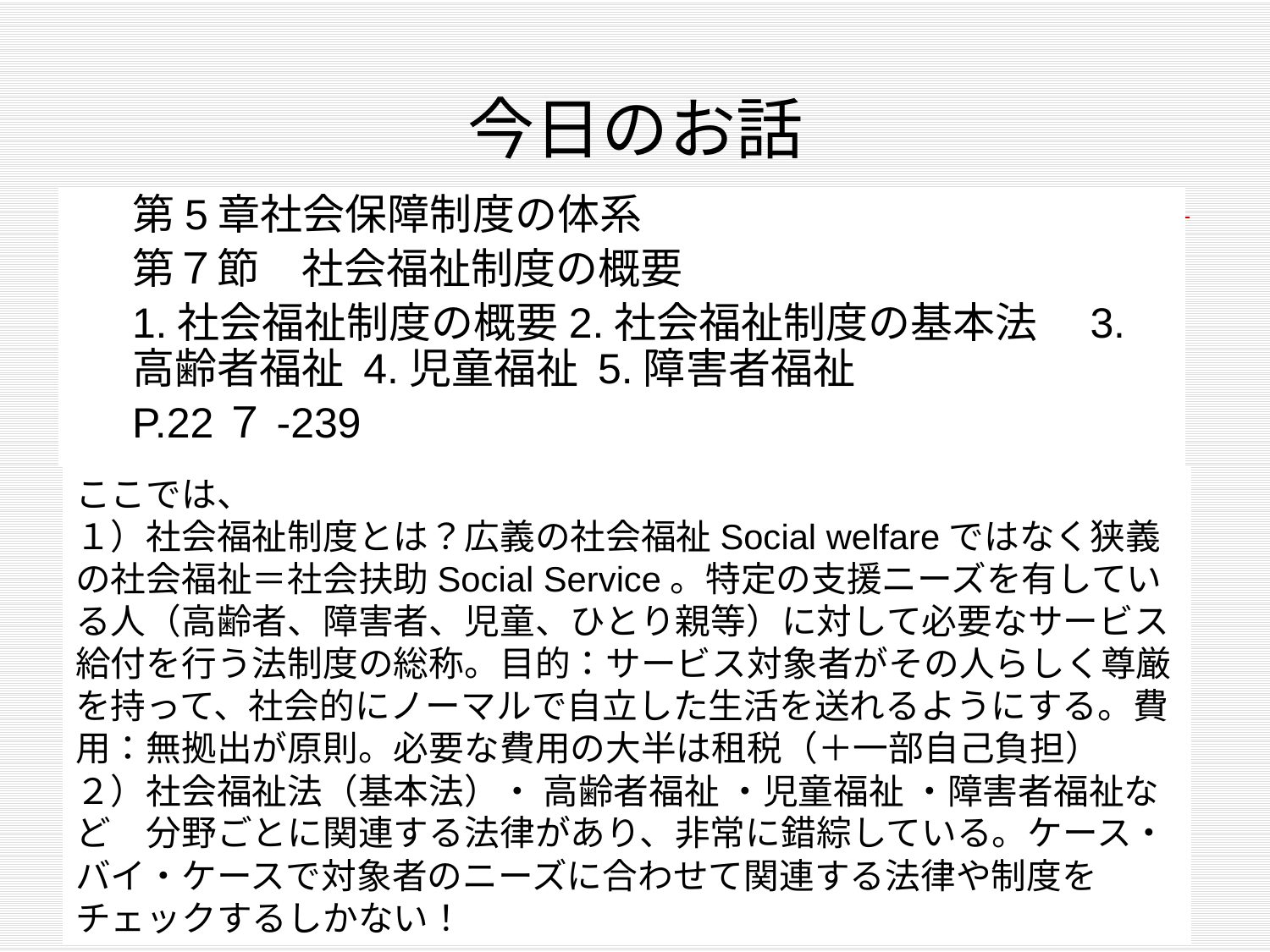

# 今日のお話
第5章社会保障制度の体系
第７節　社会福祉制度の概要
1.社会福祉制度の概要2.社会福祉制度の基本法　3. 高齢者福祉 4.児童福祉 5.障害者福祉
P.22７-239

ここでは、
１）社会福祉制度とは？広義の社会福祉Social welfareではなく狭義の社会福祉＝社会扶助Social Service。特定の支援ニーズを有している人（高齢者、障害者、児童、ひとり親等）に対して必要なサービス給付を行う法制度の総称。目的：サービス対象者がその人らしく尊厳を持って、社会的にノーマルで自立した生活を送れるようにする。費用：無拠出が原則。必要な費用の大半は租税（＋一部自己負担）
２）社会福祉法（基本法）・ 高齢者福祉 ・児童福祉 ・障害者福祉など　分野ごとに関連する法律があり、非常に錯綜している。ケース・バイ・ケースで対象者のニーズに合わせて関連する法律や制度をチェックするしかない！
2